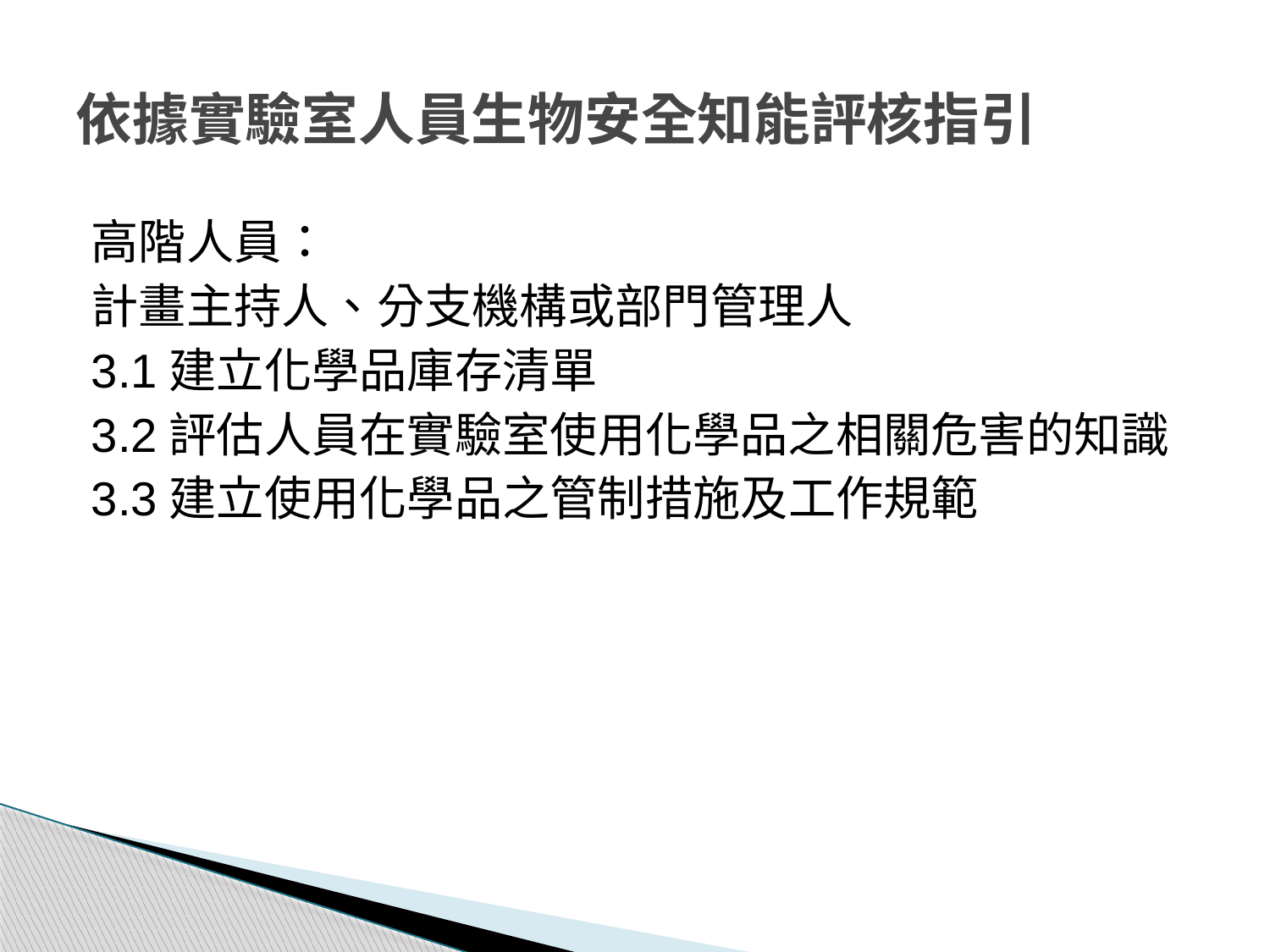

# 依據實驗室人員生物安全知能評核指引
高階人員：
計畫主持人、分支機構或部門管理人
3.1建立化學品庫存清單
3.2評估人員在實驗室使用化學品之相關危害的知識
3.3建立使用化學品之管制措施及工作規範